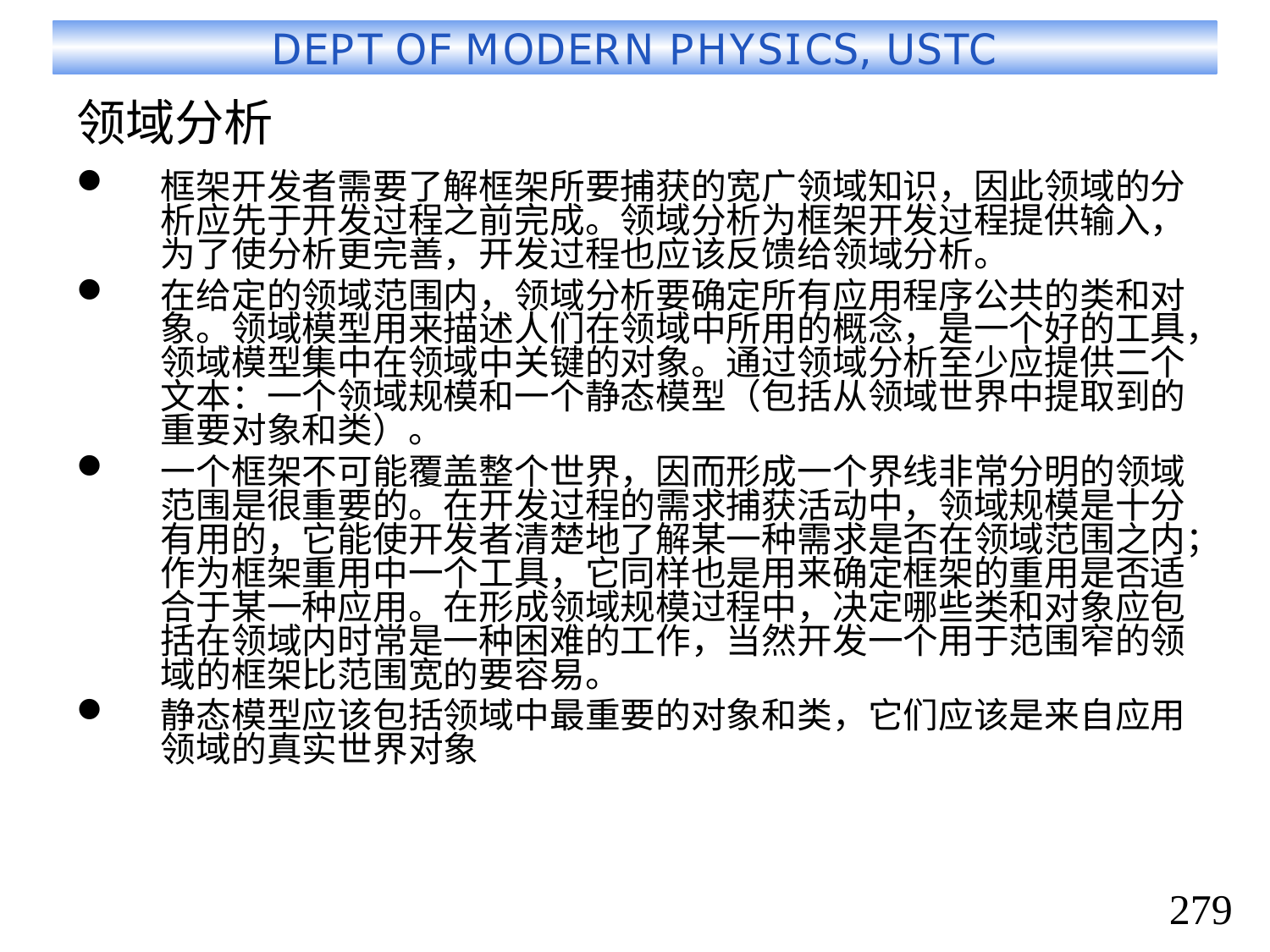

# 领域分析
框架开发者需要了解框架所要捕获的宽广领域知识，因此领域的分析应先于开发过程之前完成。领域分析为框架开发过程提供输入，为了使分析更完善，开发过程也应该反馈给领域分析。
在给定的领域范围内，领域分析要确定所有应用程序公共的类和对象。领域模型用来描述人们在领域中所用的概念，是一个好的工具，领域模型集中在领域中关键的对象。通过领域分析至少应提供二个文本：一个领域规模和一个静态模型（包括从领域世界中提取到的重要对象和类）。
一个框架不可能覆盖整个世界，因而形成一个界线非常分明的领域范围是很重要的。在开发过程的需求捕获活动中，领域规模是十分有用的，它能使开发者清楚地了解某一种需求是否在领域范围之内；作为框架重用中一个工具，它同样也是用来确定框架的重用是否适合于某一种应用。在形成领域规模过程中，决定哪些类和对象应包括在领域内时常是一种困难的工作，当然开发一个用于范围窄的领域的框架比范围宽的要容易。
静态模型应该包括领域中最重要的对象和类，它们应该是来自应用领域的真实世界对象